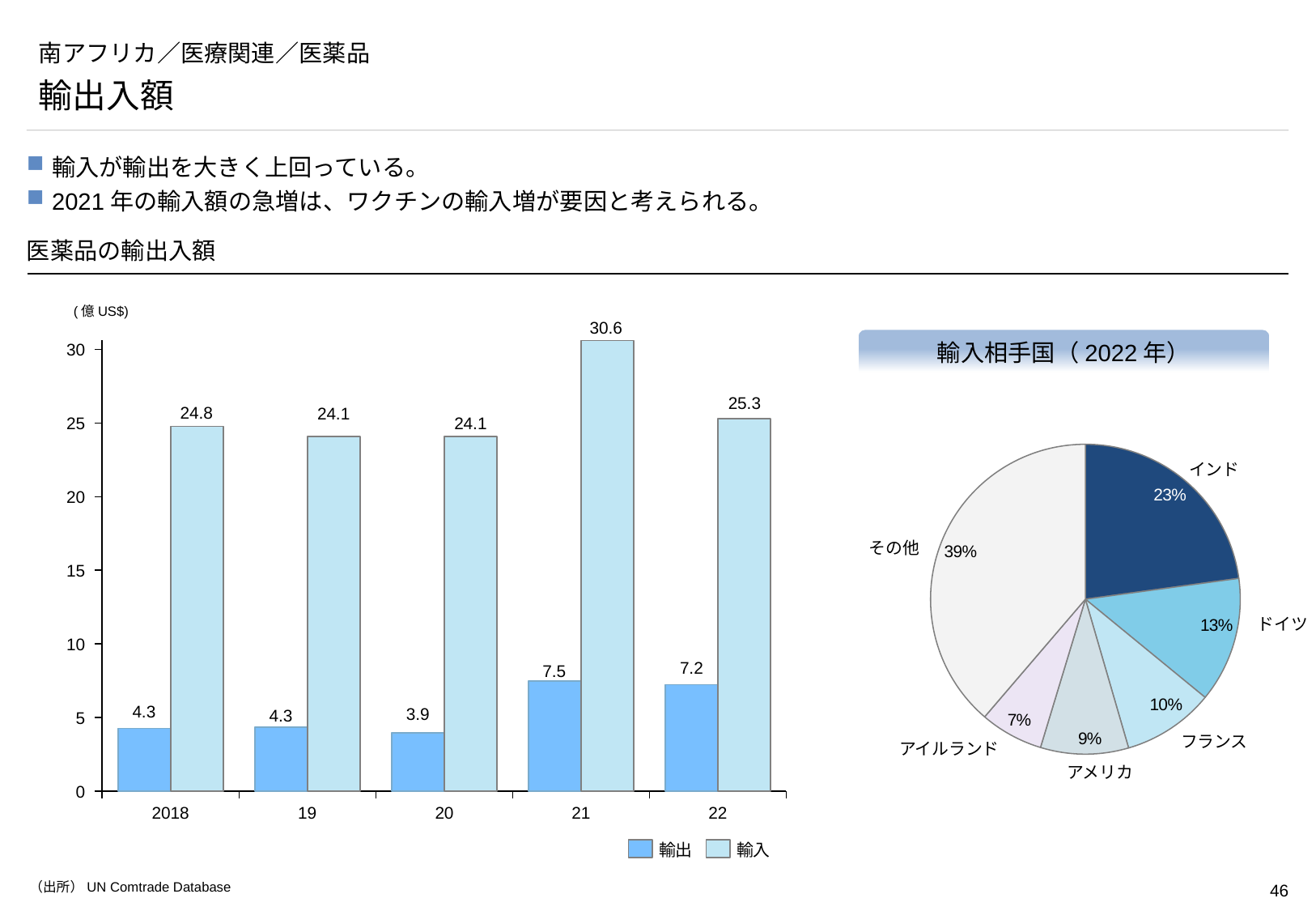

# 南アフリカ／医療関連／医薬品
輸出入額
輸入が輸出を大きく上回っている。
2021年の輸入額の急増は、ワクチンの輸入増が要因と考えられる。
医薬品の輸出入額
(億US$)
30.6

### Chart

| Category |  |  |
|---|---|---|
輸入相手国（2022年）
30
25.3
24.8
24.1
25
24.1

### Chart

| Category |  |
|---|---|
インド
20
その他
15
ドイツ
10
7.2
7.5
4.3
3.9
4.3
5
フランス
アイルランド
アメリカ
0
2018
19
20
21
22
輸出
輸入

（出所）UN Comtrade Database